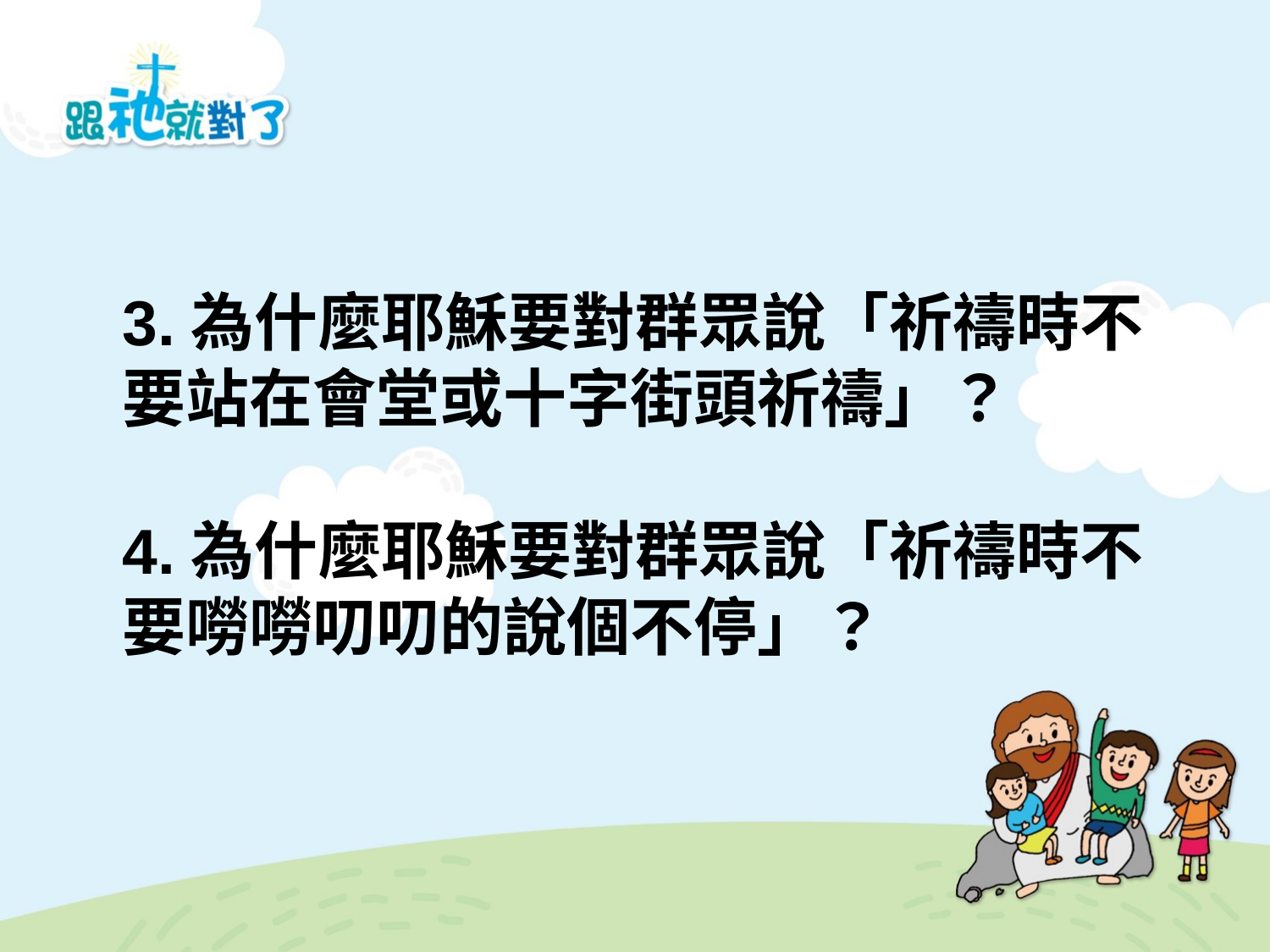

3.為什麼耶穌要對群眾說「祈禱時不要站在會堂或十字街頭祈禱」？

4.為什麼耶穌要對群眾說「祈禱時不要嘮嘮叨叨的說個不停」？